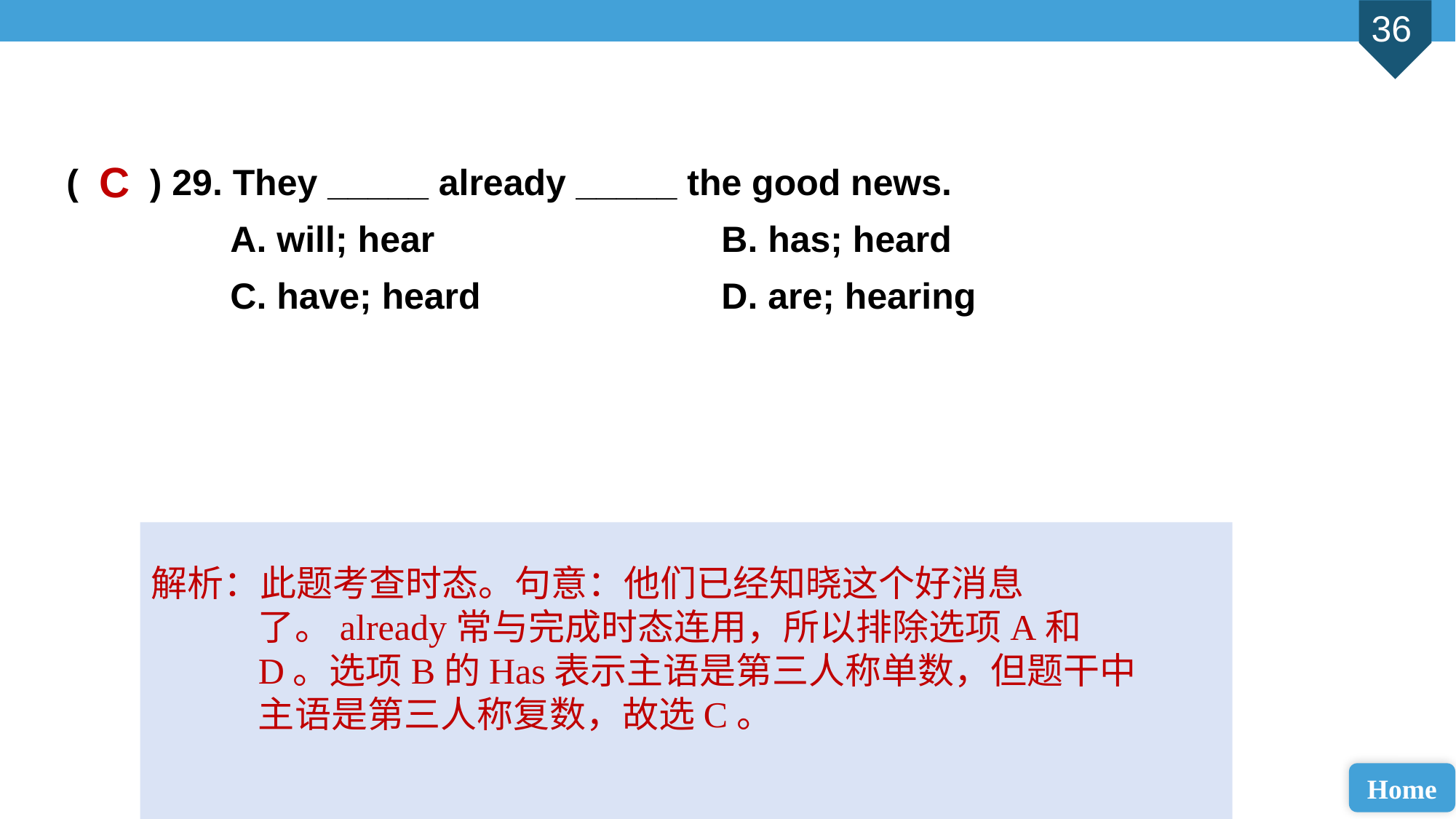

(       ) 29. They _____ already _____ the good news.
A. will; hear 			B. has; heard
C. have; heard 			D. are; hearing
C

解析：此题考查时态。句意：他们已经知晓这个好消息了。already常与完成时态连用，所以排除选项A和D。选项B的Has表示主语是第三人称单数，但题干中主语是第三人称复数，故选C。